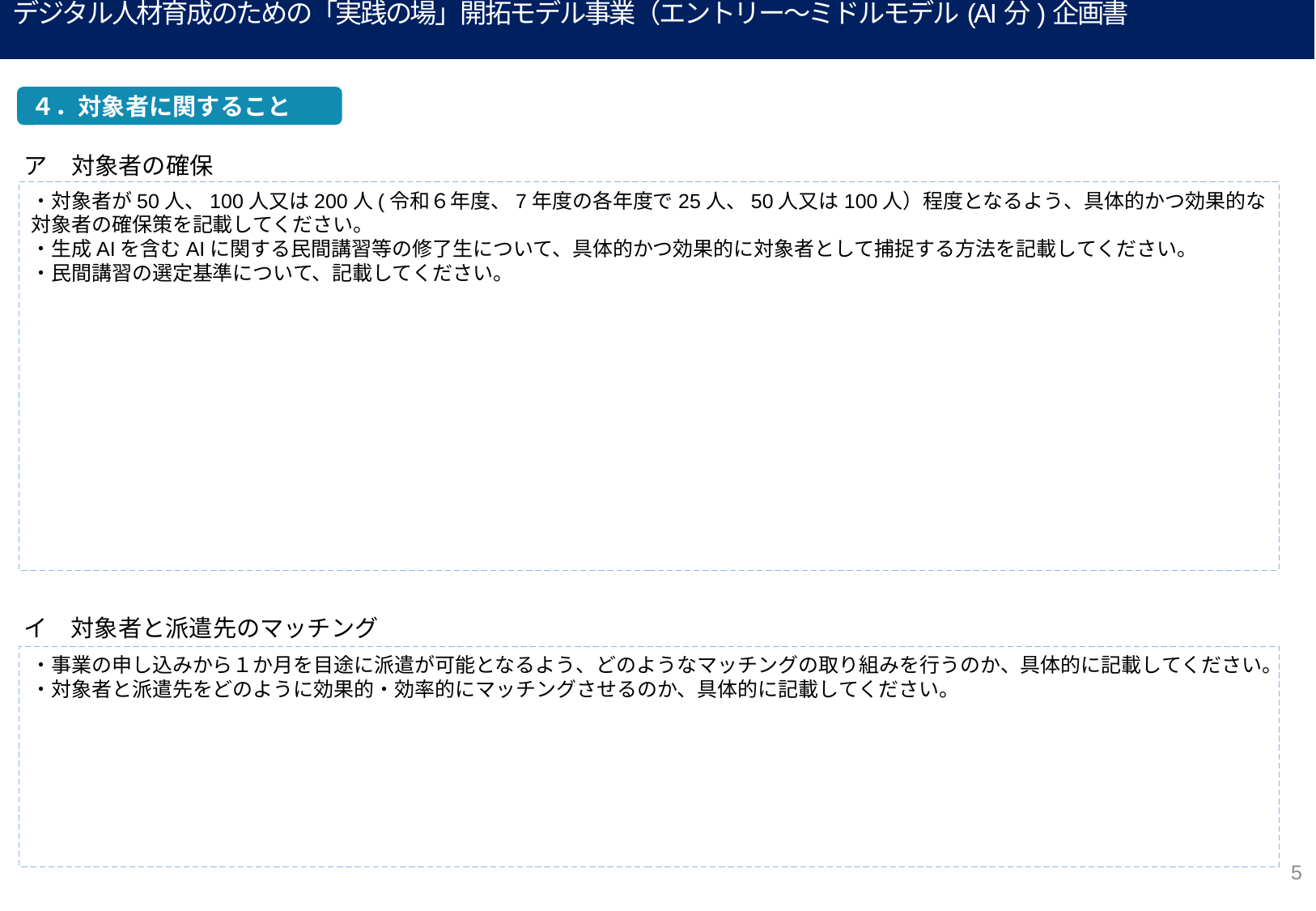

デジタル人材育成のための「実践の場」開拓モデル事業（エントリー～ミドルモデル(AI分)企画書
４．対象者に関すること
ア　対象者の確保
・対象者が50人、100人又は200人(令和６年度、7年度の各年度で25人、50人又は100人）程度となるよう、具体的かつ効果的な対象者の確保策を記載してください。
・生成AIを含むAIに関する民間講習等の修了生について、具体的かつ効果的に対象者として捕捉する方法を記載してください。
・民間講習の選定基準について、記載してください。
イ　対象者と派遣先のマッチング
・事業の申し込みから１か月を目途に派遣が可能となるよう、どのようなマッチングの取り組みを行うのか、具体的に記載してください。
・対象者と派遣先をどのように効果的・効率的にマッチングさせるのか、具体的に記載してください。
5